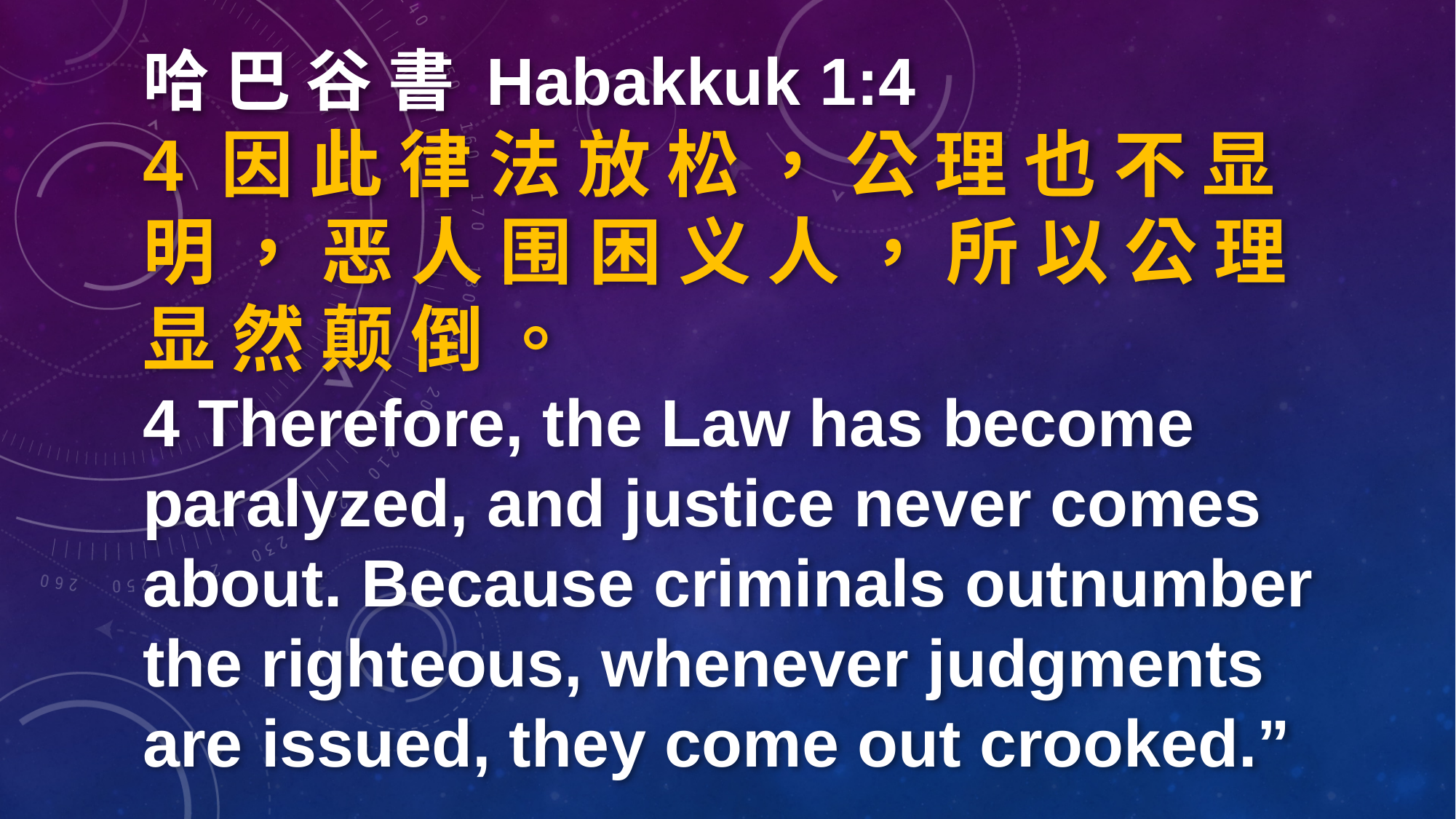

哈 巴 谷 書 Habakkuk 1:4
4 因 此 律 法 放 松 ， 公 理 也 不 显 明 ， 恶 人 围 困 义 人 ， 所 以 公 理 显 然 颠 倒 。
4 Therefore, the Law has become paralyzed, and justice never comes about. Because criminals outnumber the righteous, whenever judgments are issued, they come out crooked.”